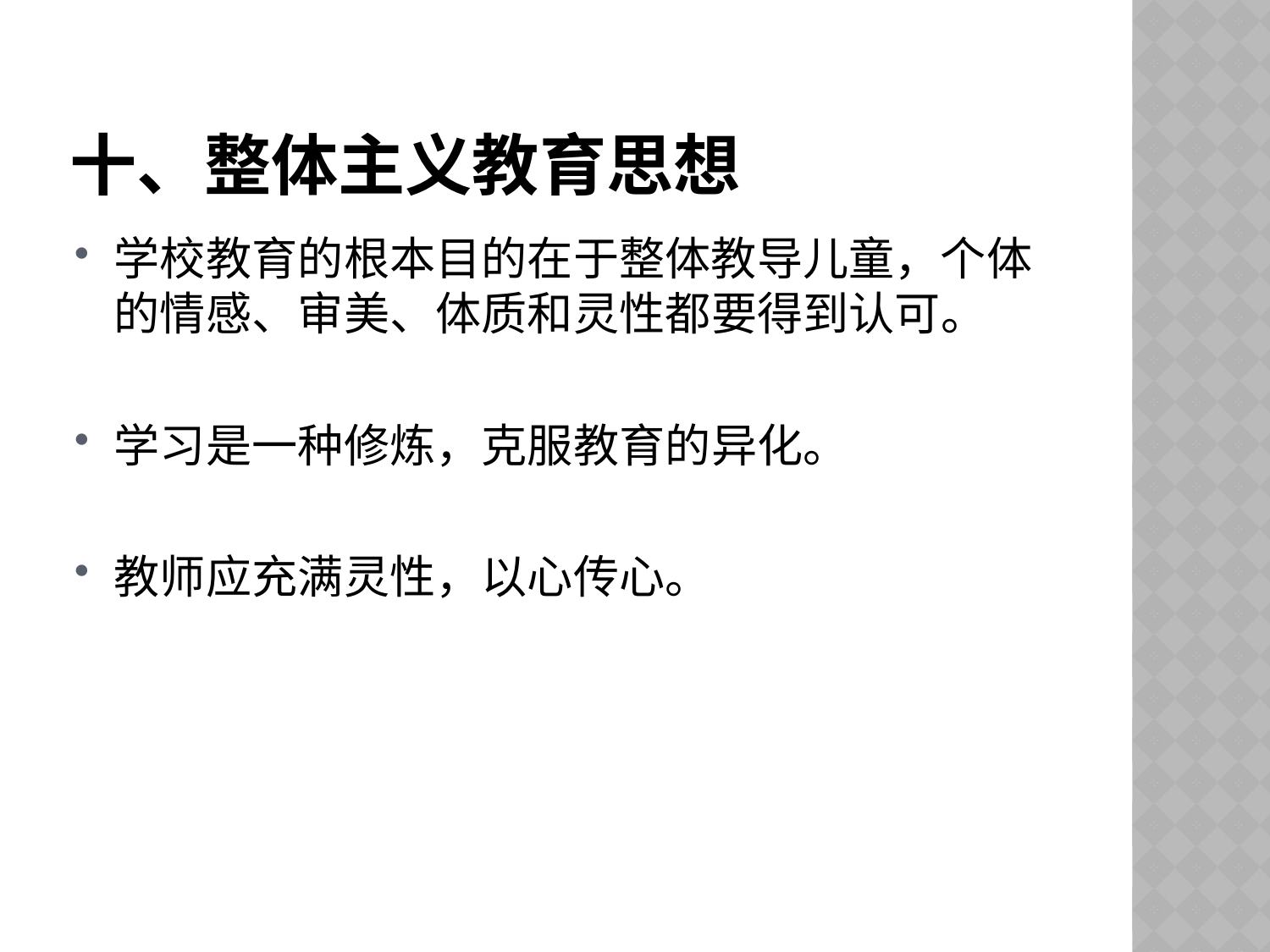

# 十、整体主义教育思想
学校教育的根本目的在于整体教导儿童，个体的情感、审美、体质和灵性都要得到认可。

学习是一种修炼，克服教育的异化。

教师应充满灵性，以心传心。